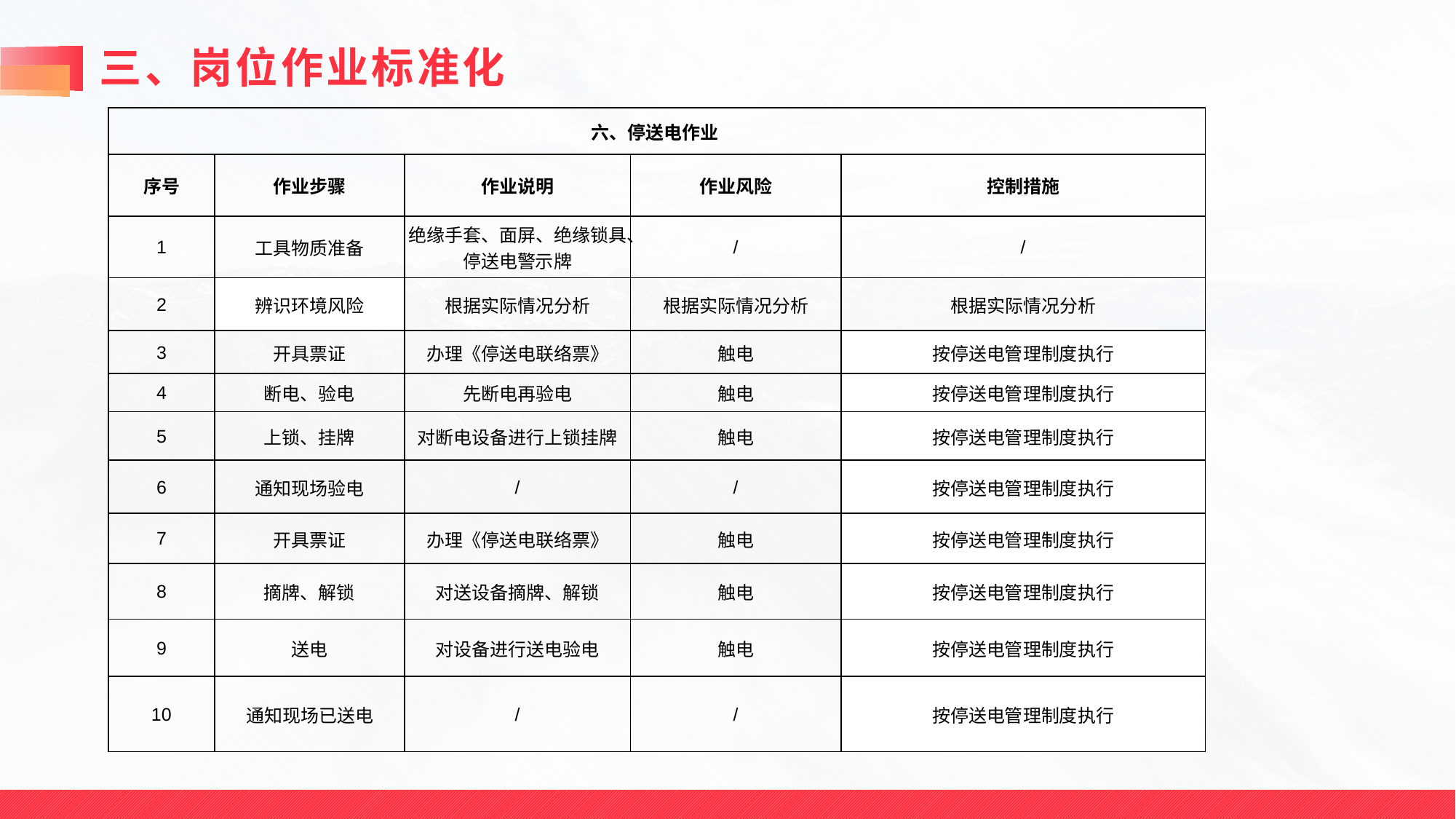

# 三、岗位作业标准化
| 六、停送电作业 |  |  |  |  |
| --- | --- | --- | --- | --- |
| 序号 | 作业步骤 | 作业说明 | 作业风险 | 控制措施 |
| 1 | 工具物质准备 | 绝缘手套、面屏、绝缘锁具、停送电警示牌 | / | / |
| 2 | 辨识环境风险 | 根据实际情况分析 | 根据实际情况分析 | 根据实际情况分析 |
| 3 | 开具票证 | 办理《停送电联络票》 | 触电 | 按停送电管理制度执行 |
| 4 | 断电、验电 | 先断电再验电 | 触电 | 按停送电管理制度执行 |
| 5 | 上锁、挂牌 | 对断电设备进行上锁挂牌 | 触电 | 按停送电管理制度执行 |
| 6 | 通知现场验电 | / | / | 按停送电管理制度执行 |
| 7 | 开具票证 | 办理《停送电联络票》 | 触电 | 按停送电管理制度执行 |
| 8 | 摘牌、解锁 | 对送设备摘牌、解锁 | 触电 | 按停送电管理制度执行 |
| 9 | 送电 | 对设备进行送电验电 | 触电 | 按停送电管理制度执行 |
| 10 | 通知现场已送电 | / | / | 按停送电管理制度执行 |
34